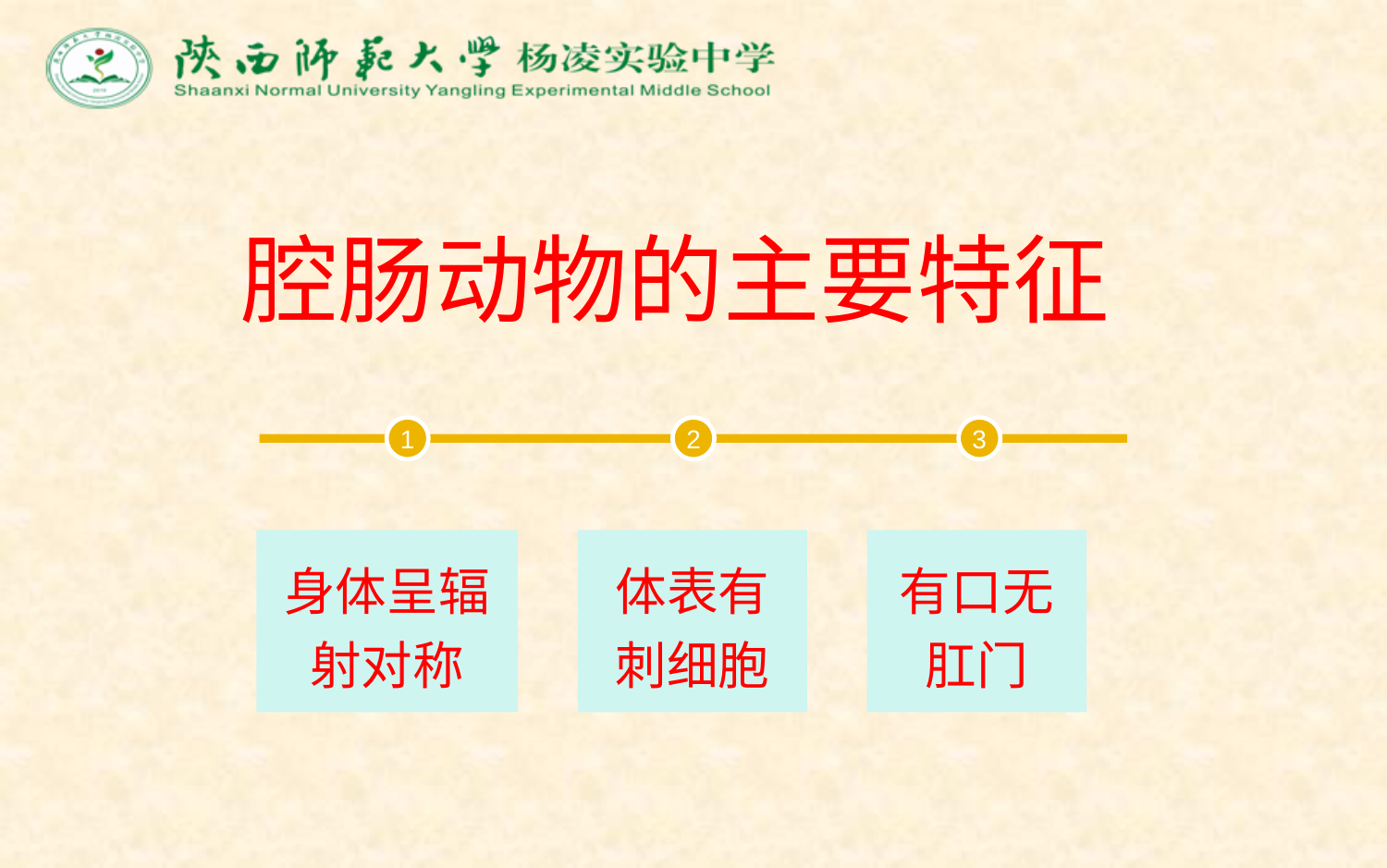

# 腔肠动物的主要特征
1
2
3

身体呈辐射对称
体表有刺细胞
有口无肛门